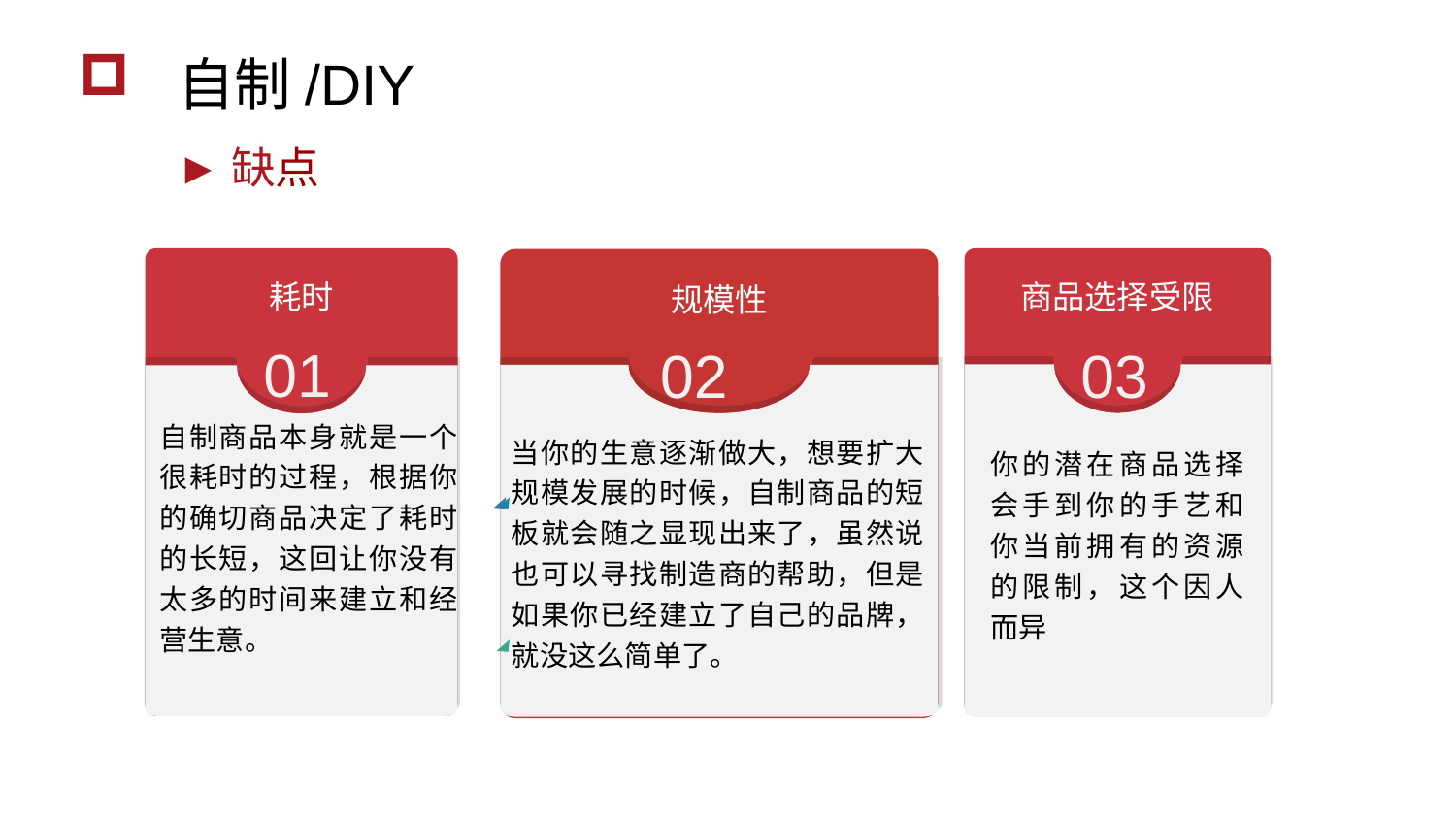

自制/DIY
►缺点
耗时
01

自制商品本身就是一个很耗时的过程，根据你的确切商品决定了耗时的长短，这回让你没有太多的时间来建立和经营生意。
商品选择受限
03

你的潜在商品选择会手到你的手艺和你当前拥有的资源的限制，这个因人而异

规模性
02

当你的生意逐渐做大，想要扩大规模发展的时候，自制商品的短板就会随之显现出来了，虽然说也可以寻找制造商的帮助，但是如果你已经建立了自己的品牌，就没这么简单了。